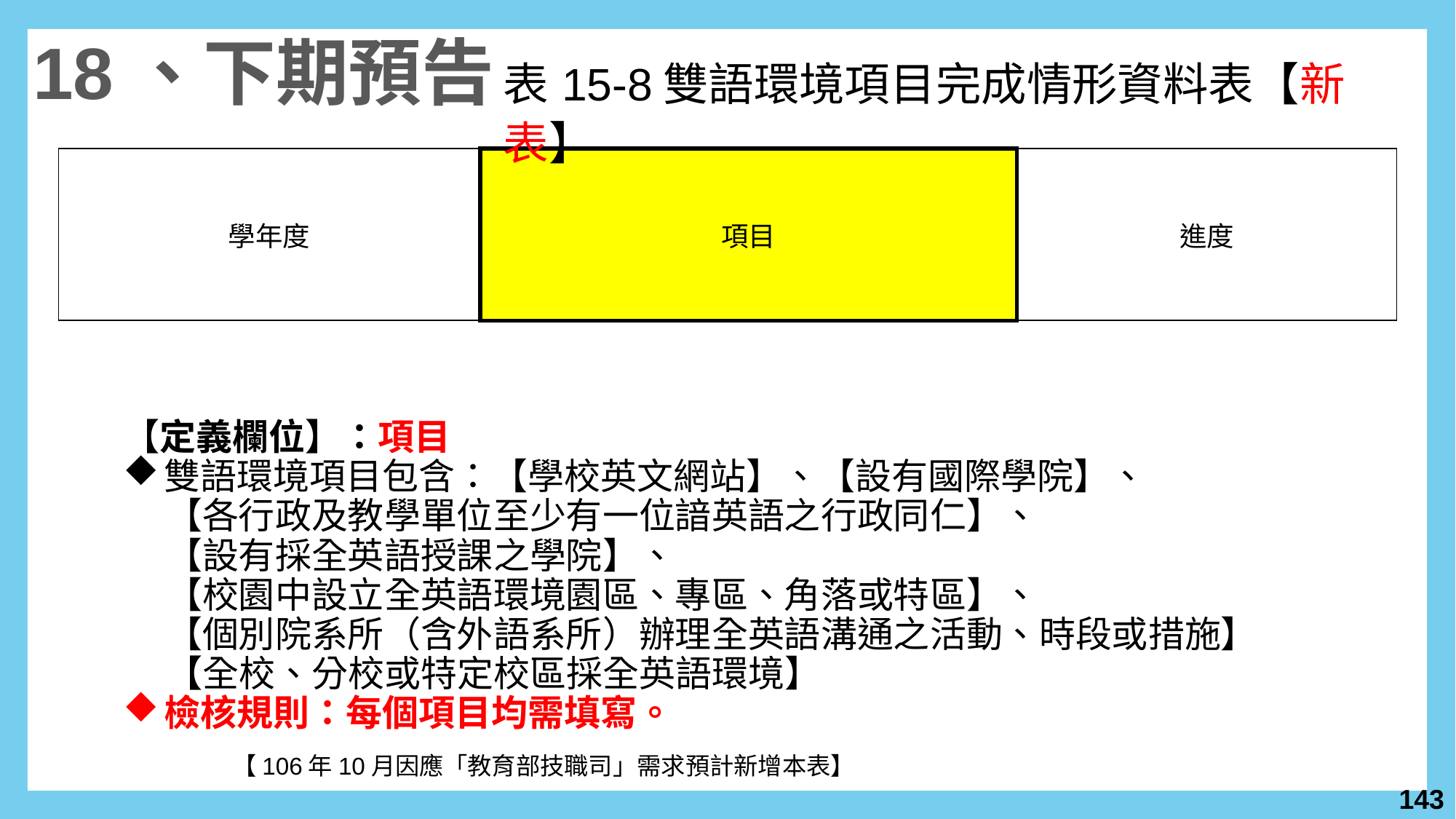

18、下期預告
表15-8雙語環境項目完成情形資料表【新表】
| 學年度 | 項目 | 進度 |
| --- | --- | --- |
【定義欄位】：項目
雙語環境項目包含：【學校英文網站】、【設有國際學院】、
【各行政及教學單位至少有一位諳英語之行政同仁】、
【設有採全英語授課之學院】、
【校園中設立全英語環境園區、專區、角落或特區】、
【個別院系所（含外語系所）辦理全英語溝通之活動、時段或措施】
【全校、分校或特定校區採全英語環境】
檢核規則：每個項目均需填寫。
	【106年10月因應「教育部技職司」需求預計新增本表】
143